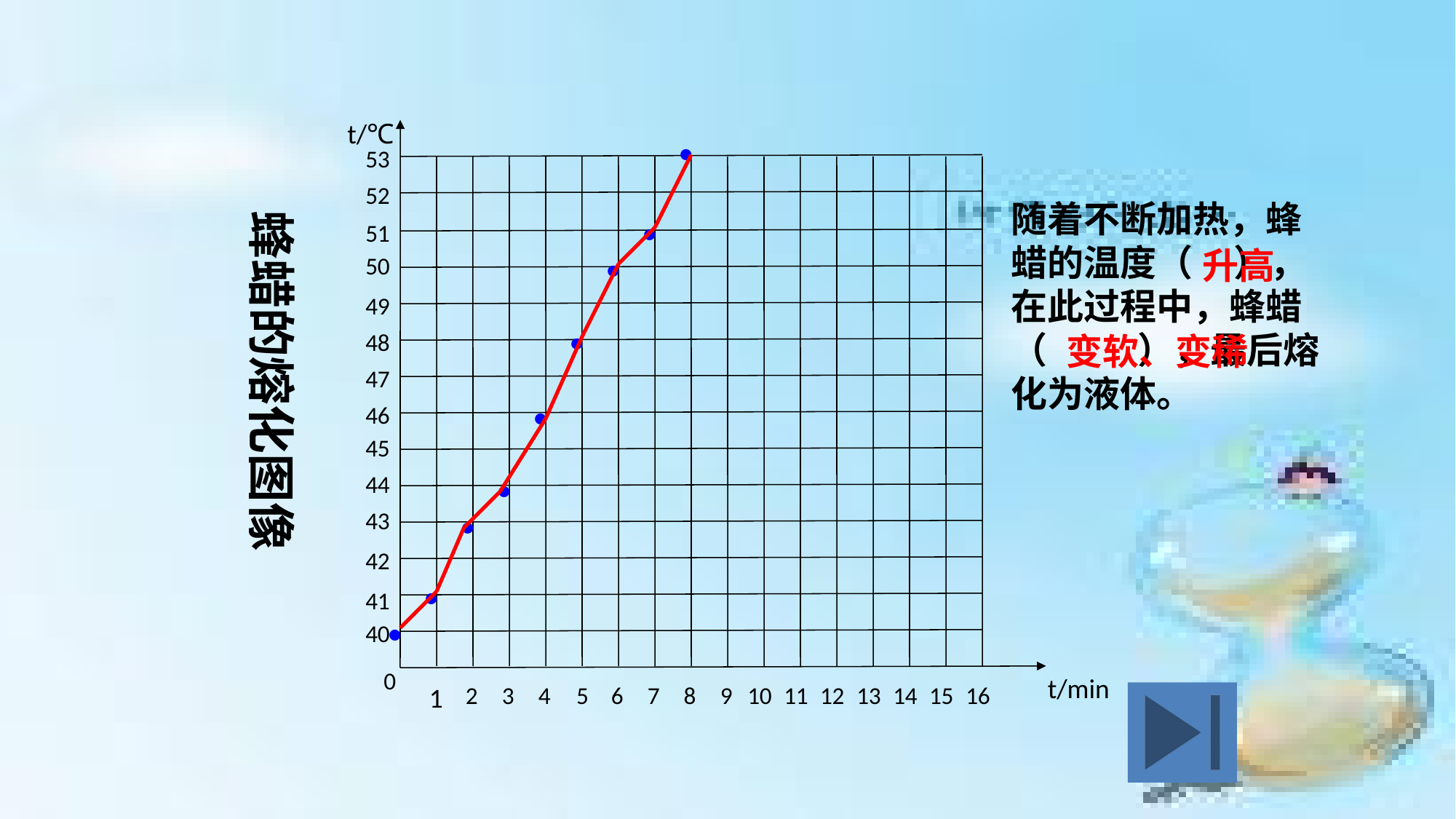

.
t/℃

53

52

51

50

49

48

47

46

45

44

43

42

41

40

0

1
2
3
4
5
6
7
8
9
10
11
12
13
14
15
16
t/min
.

.
随着不断加热，蜂蜡的温度（     ），在此过程中，蜂蜡（           ），最后熔化为液体。
蜂蜡的熔化图像

升高
.

变软、变稀
.

.

.

.

.